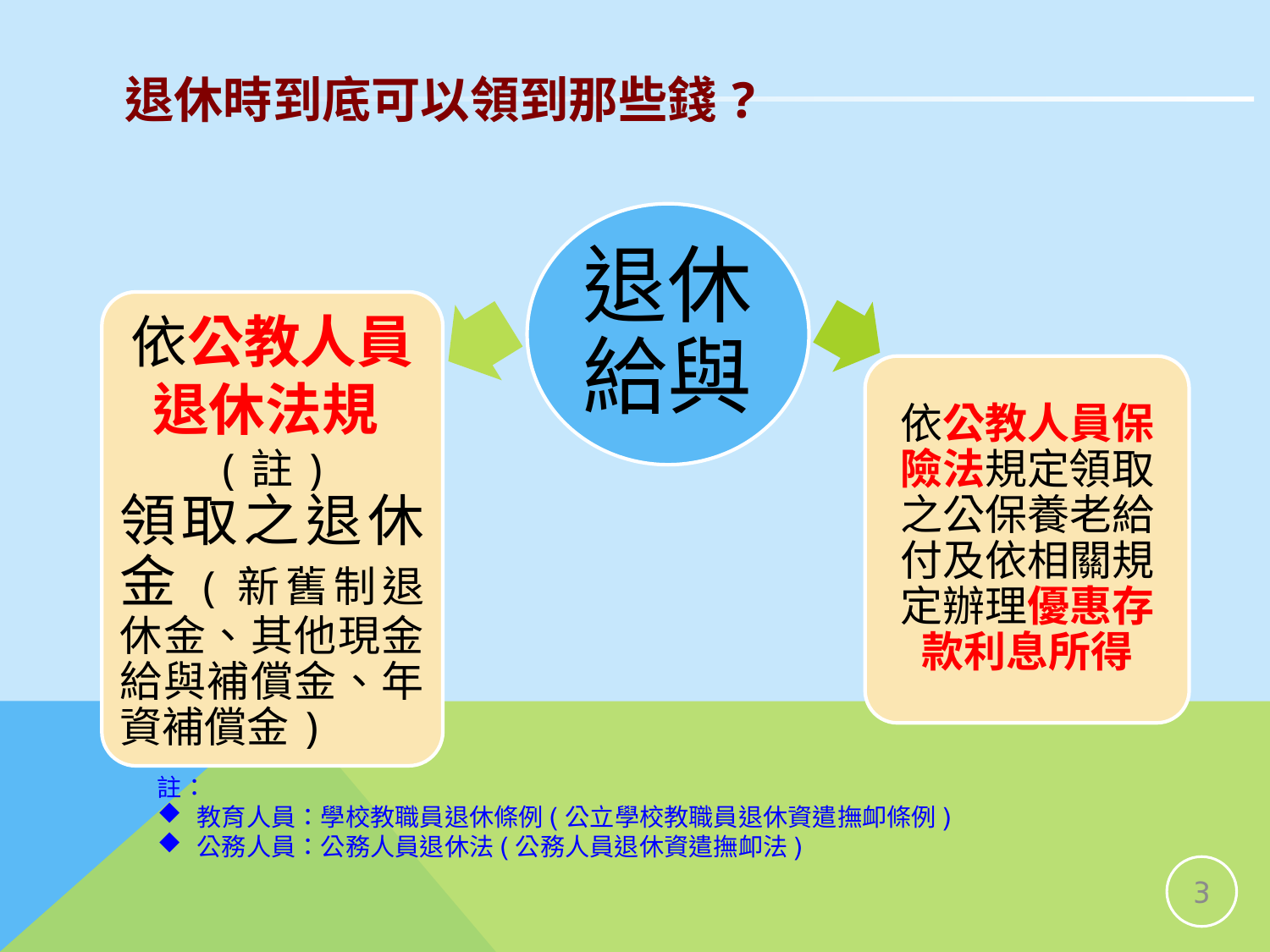

# 退休時到底可以領到那些錢?
退休給與
依公教人員退休法規(註)
領取之退休金(新舊制退休金、其他現金給與補償金、年資補償金)
依公教人員保險法規定領取之公保養老給付及依相關規定辦理優惠存款利息所得
註：
教育人員：學校教職員退休條例(公立學校教職員退休資遣撫卹條例)
公務人員：公務人員退休法(公務人員退休資遣撫卹法)

3